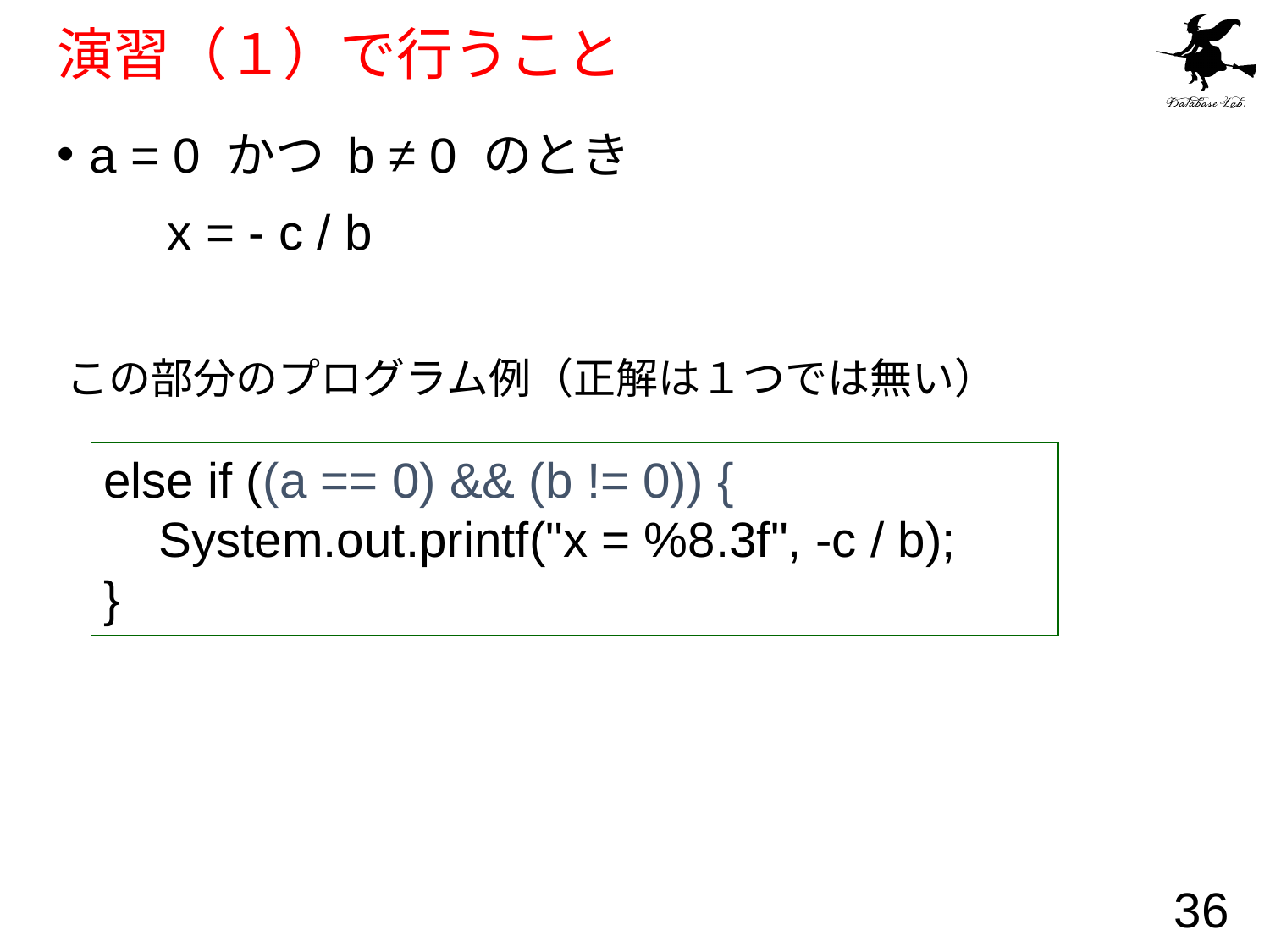

# 演習（１）で行うこと
a = 0 かつ b ≠ 0 のとき
        x = - c / b
この部分のプログラム例（正解は１つでは無い）
else if ((a == 0) && (b != 0)) {
    System.out.printf("x = %8.3f", -c / b);
}
36